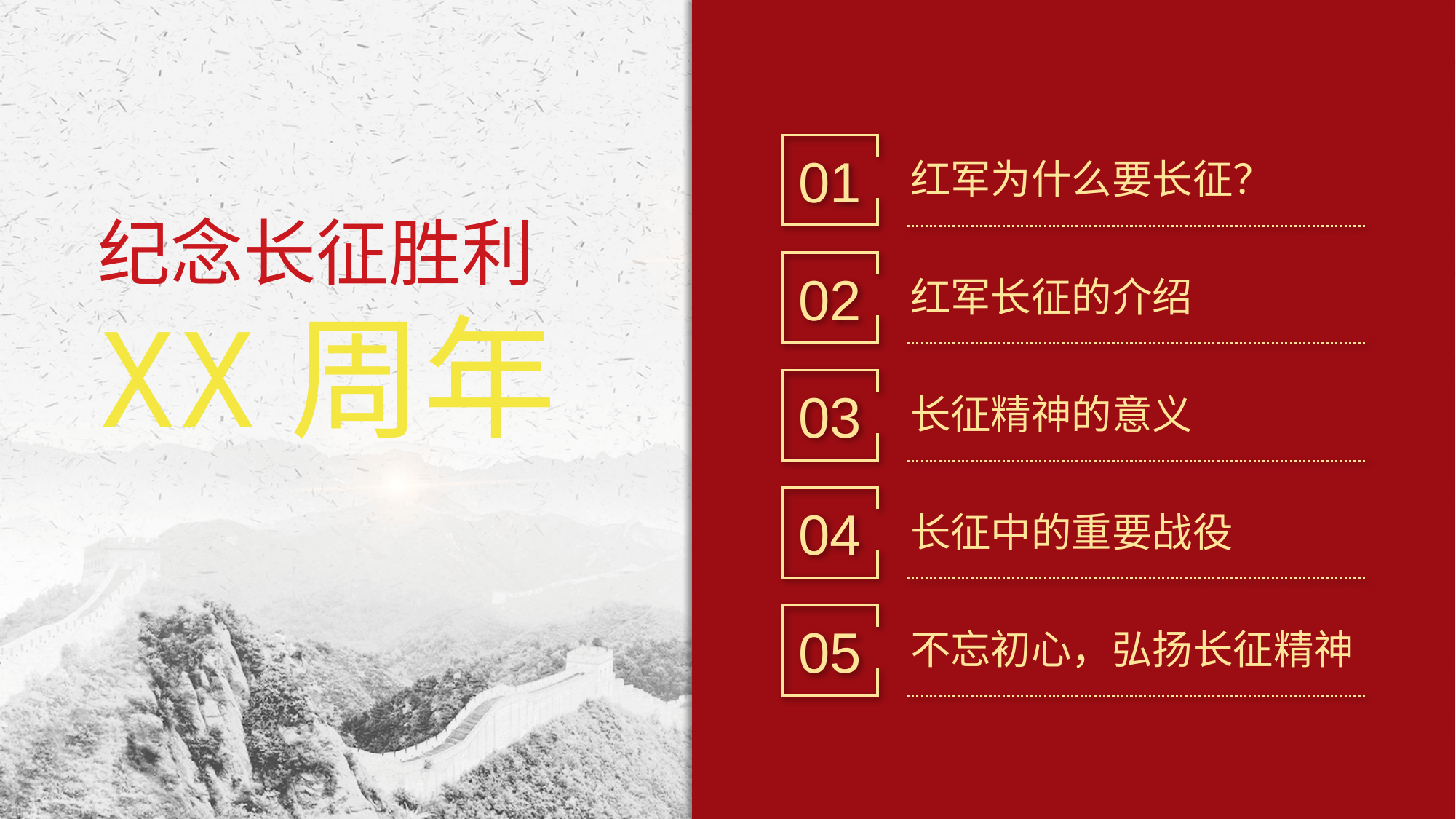

https://www.PPT818.com/
01
红军为什么要长征？
纪念长征胜利
XX周年
02
红军长征的介绍
03
长征精神的意义
04
长征中的重要战役
05
不忘初心，弘扬长征精神